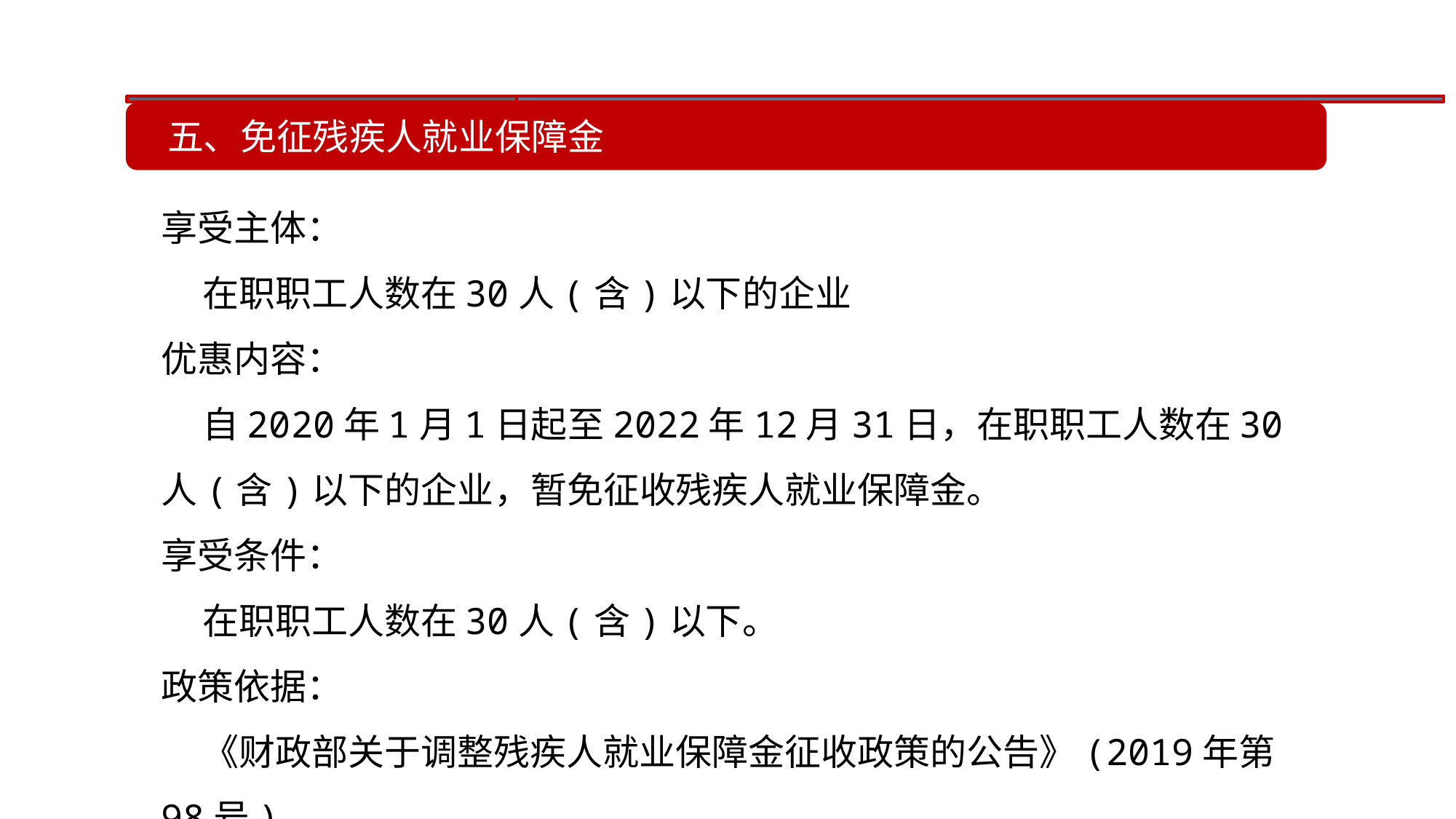

五、免征残疾人就业保障金
享受主体：
    在职职工人数在30人(含)以下的企业
优惠内容：
    自2020年1月1日起至2022年12月31日，在职职工人数在30人(含)以下的企业，暂免征收残疾人就业保障金。
享受条件：
    在职职工人数在30人(含)以下。
政策依据：
    《财政部关于调整残疾人就业保障金征收政策的公告》(2019年第98号)